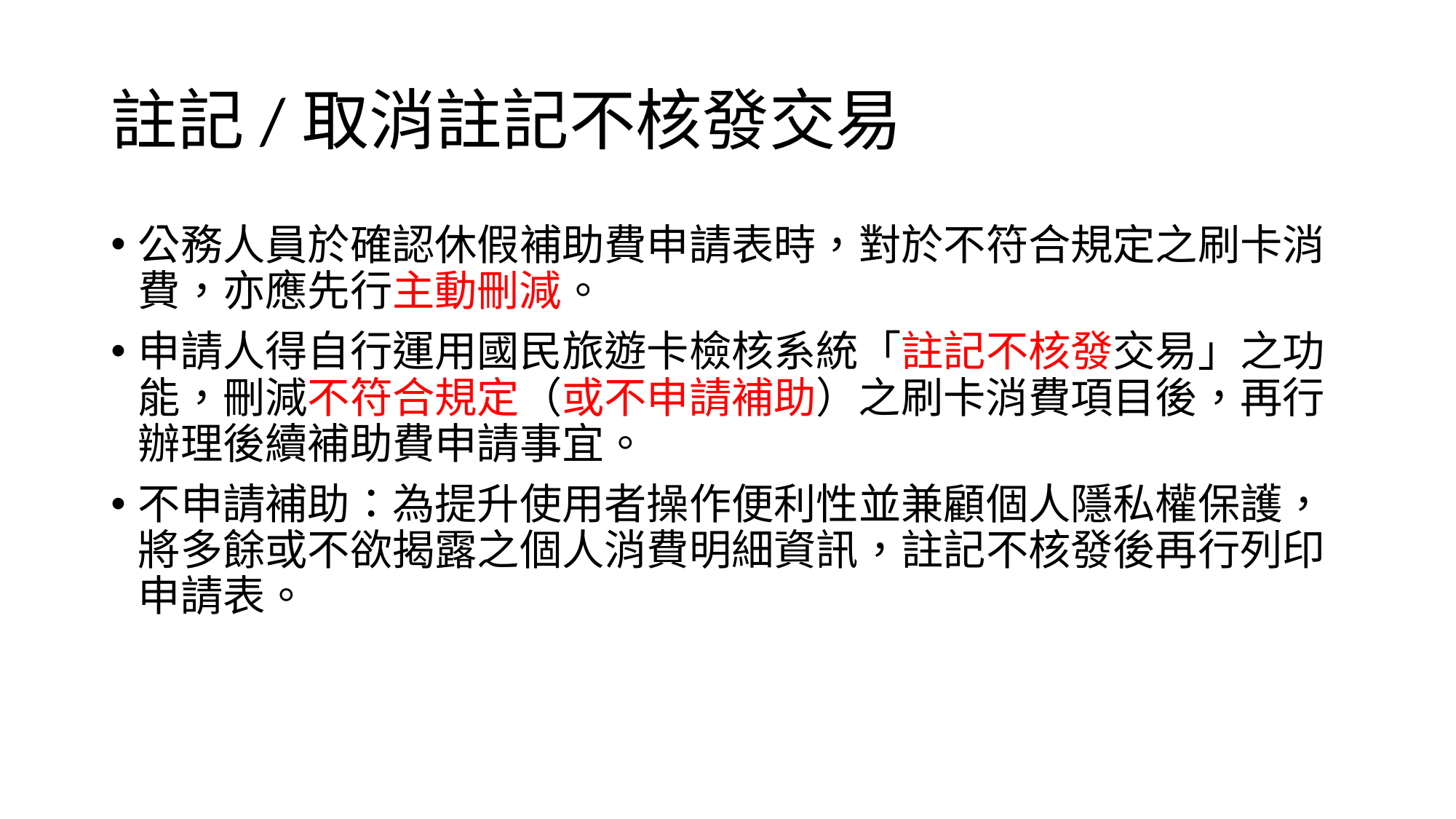

# 註記/取消註記不核發交易
公務人員於確認休假補助費申請表時，對於不符合規定之刷卡消費，亦應先行主動刪減。
申請人得自行運用國民旅遊卡檢核系統「註記不核發交易」之功能，刪減不符合規定（或不申請補助）之刷卡消費項目後，再行辦理後續補助費申請事宜。
不申請補助：為提升使用者操作便利性並兼顧個人隱私權保護，將多餘或不欲揭露之個人消費明細資訊，註記不核發後再行列印申請表。